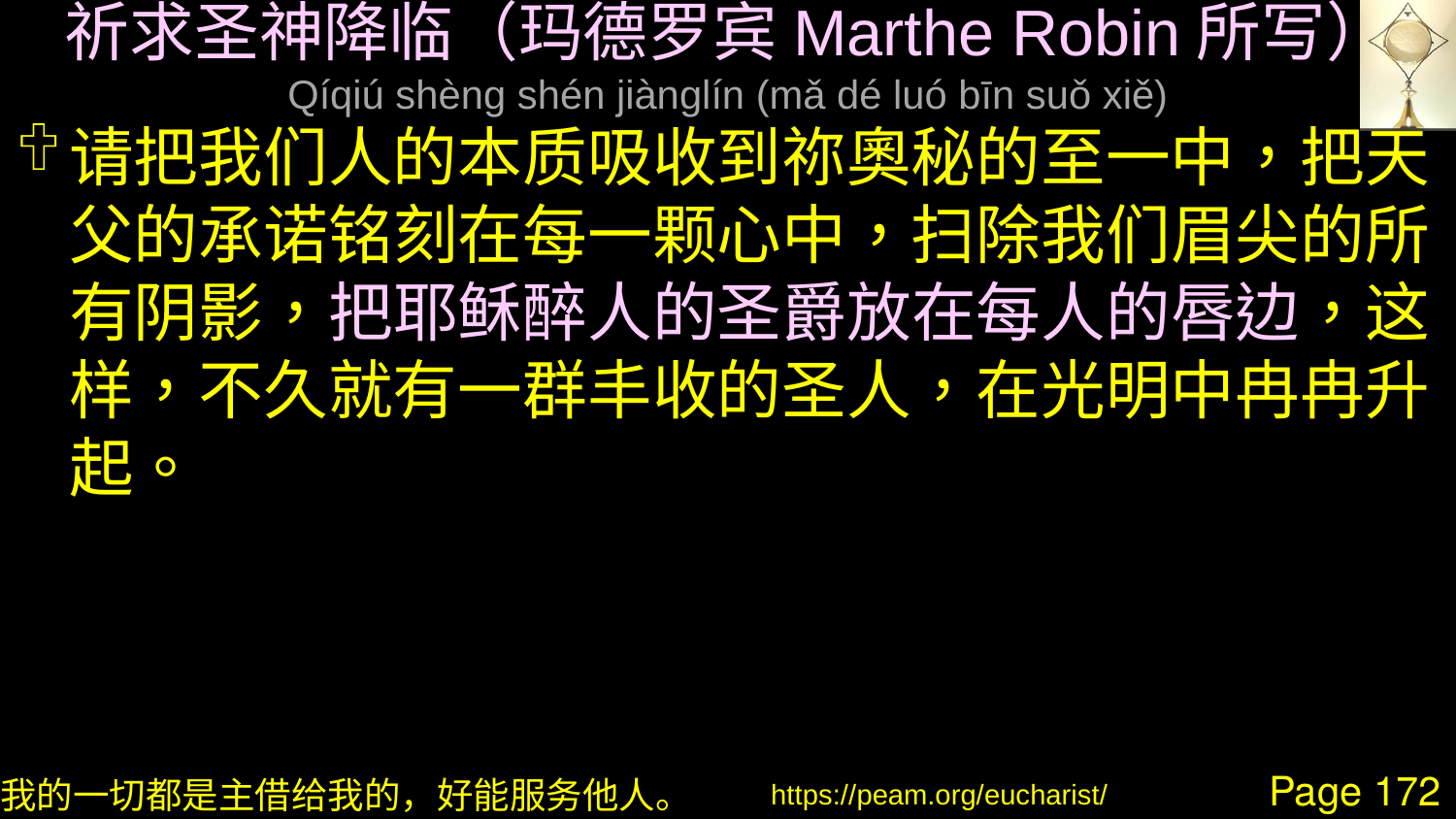

# 祈求圣神降临（玛德罗宾Marthe Robin所写） Qíqiú shèng shén jiànglín (mǎ dé luó bīn suǒ xiě)
请把我们人的本质吸收到祢奧秘的至一中，把天父的承诺铭刻在每一颗心中，扫除我们眉尖的所有阴影，把耶稣醉人的圣爵放在每人的唇边，这样，不久就有一群丰收的圣人，在光明中冉冉升起。